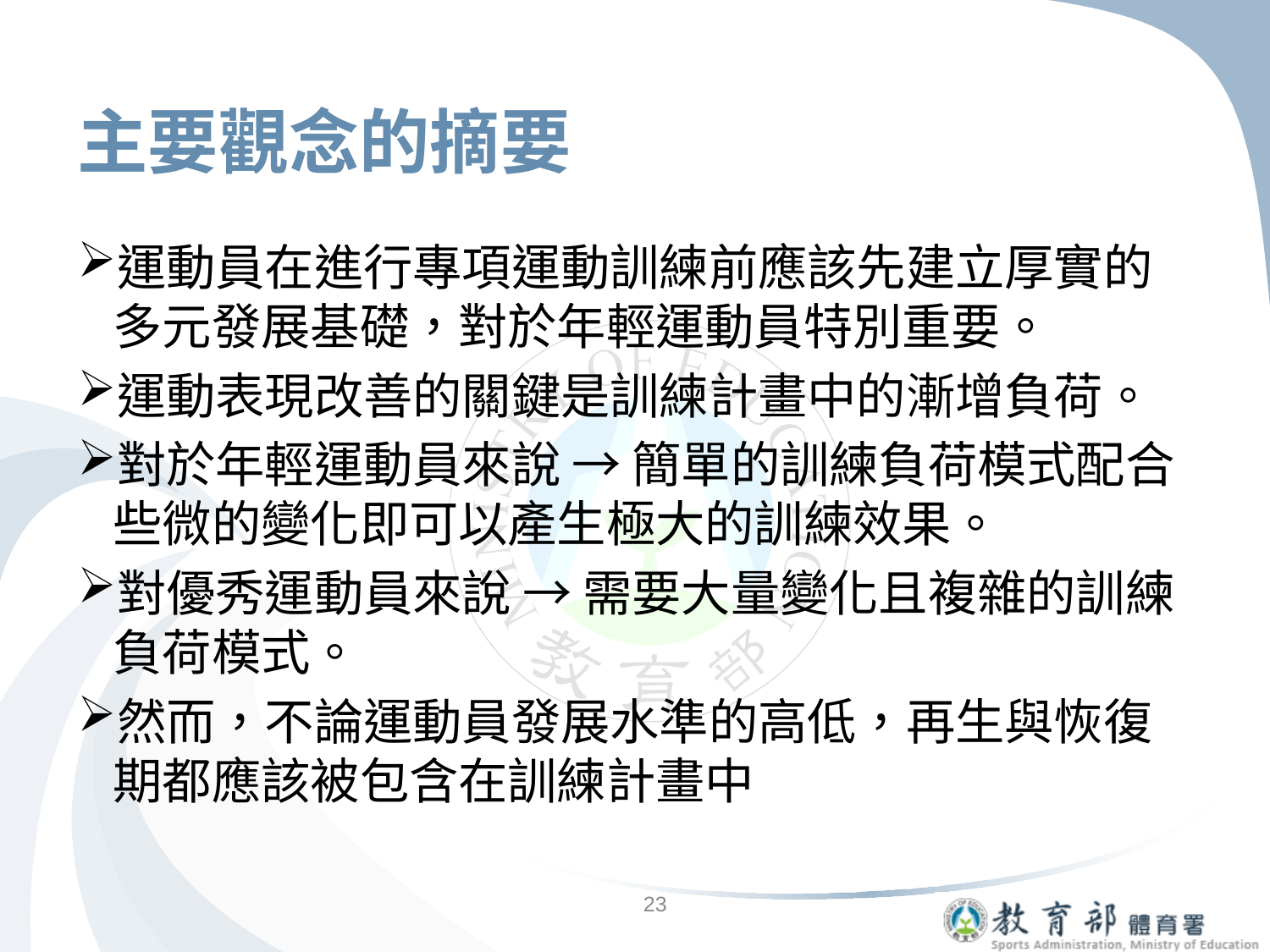

# 主要觀念的摘要
運動員在進行專項運動訓練前應該先建立厚實的多元發展基礎，對於年輕運動員特別重要。
運動表現改善的關鍵是訓練計畫中的漸增負荷。
對於年輕運動員來說 → 簡單的訓練負荷模式配合些微的變化即可以產生極大的訓練效果。
對優秀運動員來說 → 需要大量變化且複雜的訓練負荷模式。
然而，不論運動員發展水準的高低，再生與恢復期都應該被包含在訓練計畫中
23